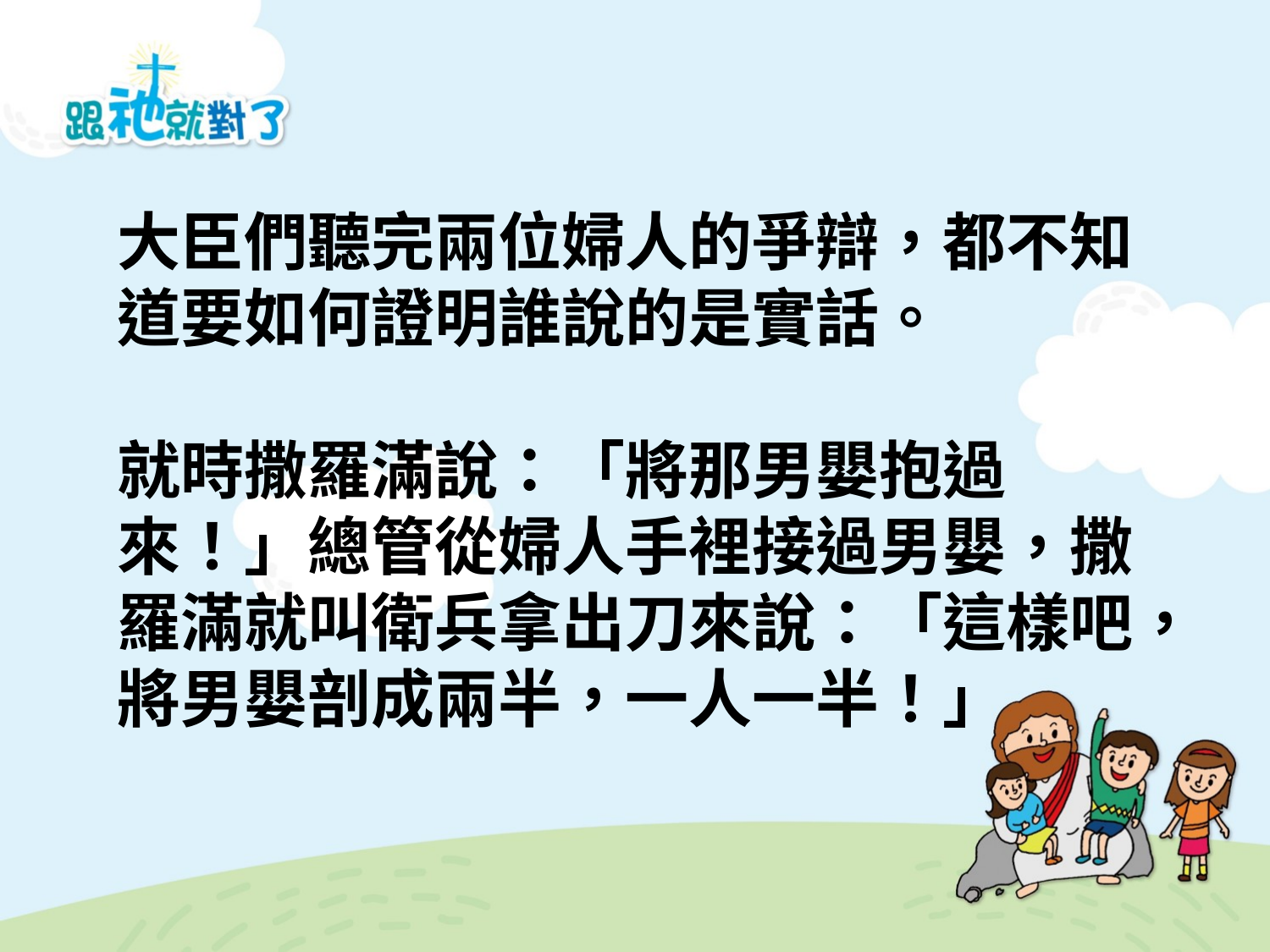

大臣們聽完兩位婦人的爭辯，都不知道要如何證明誰說的是實話。

就時撒羅滿說：「將那男嬰抱過來！」總管從婦人手裡接過男嬰，撒羅滿就叫衛兵拿出刀來說：「這樣吧，將男嬰剖成兩半，一人一半！」